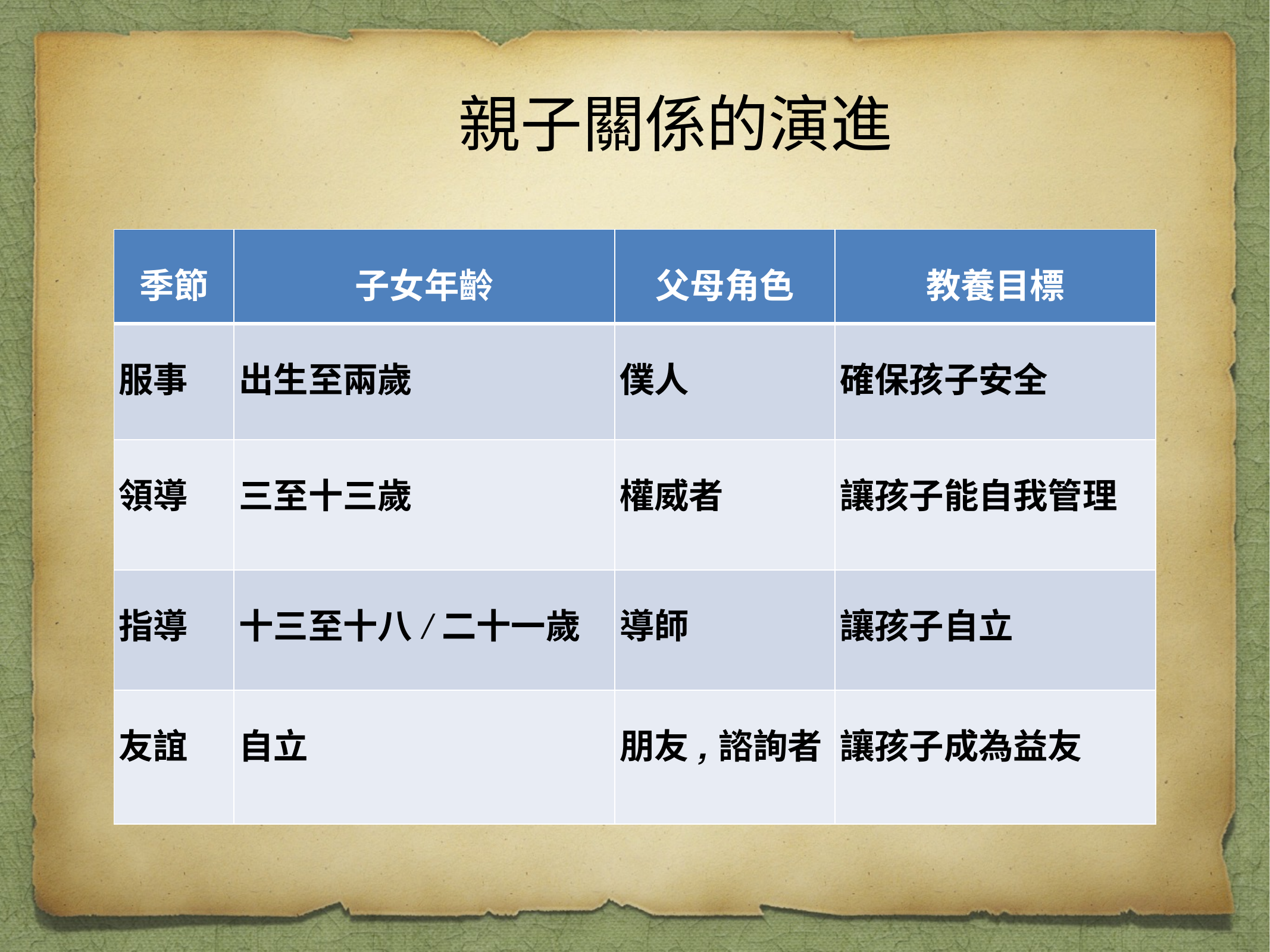

親子關係的演進
| 季節 | 子女年齡 | 父母角色 | 教養目標 |
| --- | --- | --- | --- |
| 服事 | 出生至兩歲 | 僕人 | 確保孩子安全 |
| 領導 | 三至十三歲 | 權威者 | 讓孩子能自我管理 |
| 指導 | 十三至十八/二十一歲 | 導師 | 讓孩子自立 |
| 友誼 | 自立 | 朋友,諮詢者 | 讓孩子成為益友 |